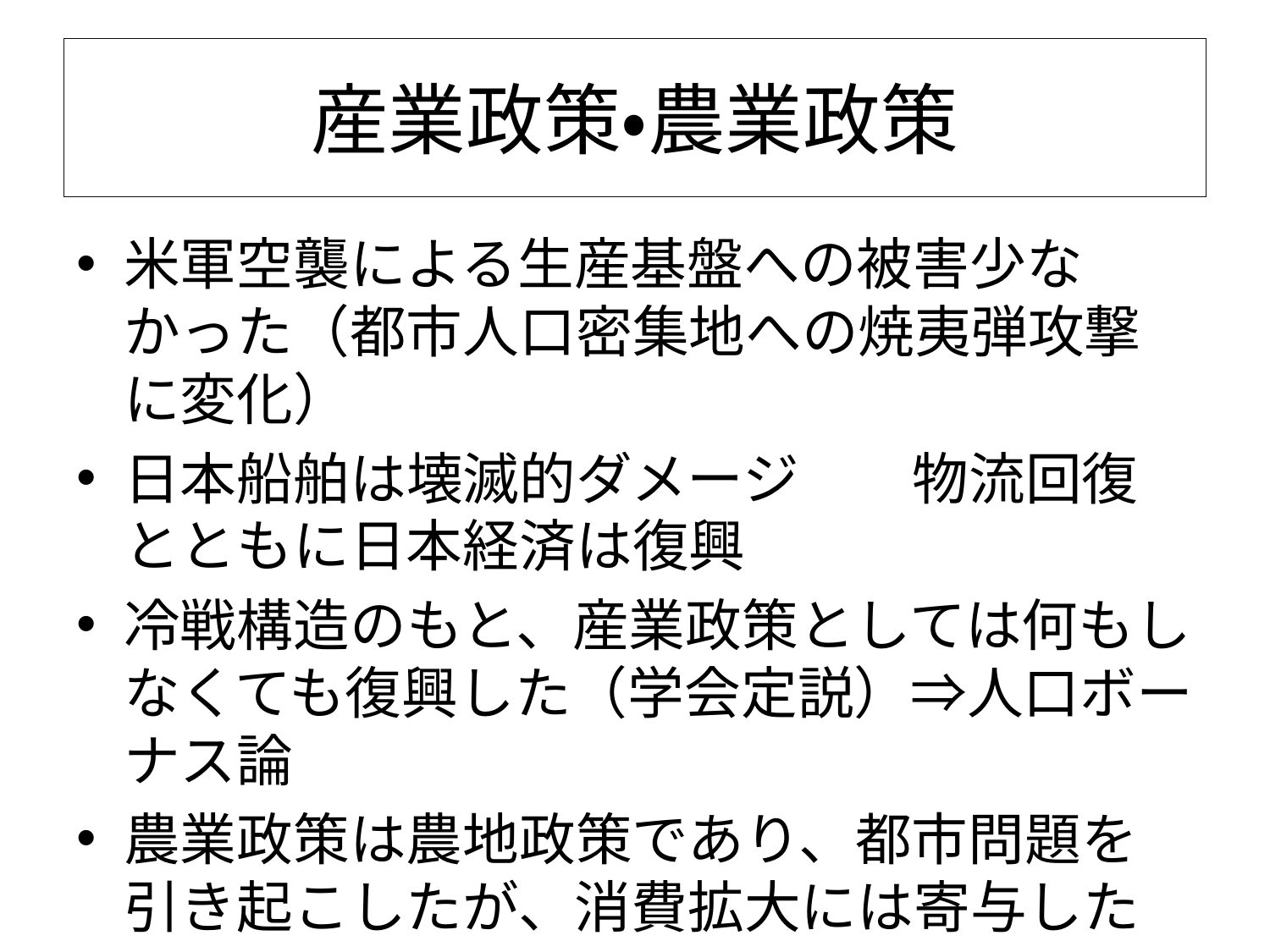

# 産業政策・農業政策
米軍空襲による生産基盤への被害少なかった（都市人口密集地への焼夷弾攻撃に変化）
日本船舶は壊滅的ダメージ　　物流回復とともに日本経済は復興
冷戦構造のもと、産業政策としては何もしなくても復興した（学会定説）⇒人口ボーナス論
農業政策は農地政策であり、都市問題を引き起こしたが、消費拡大には寄与した